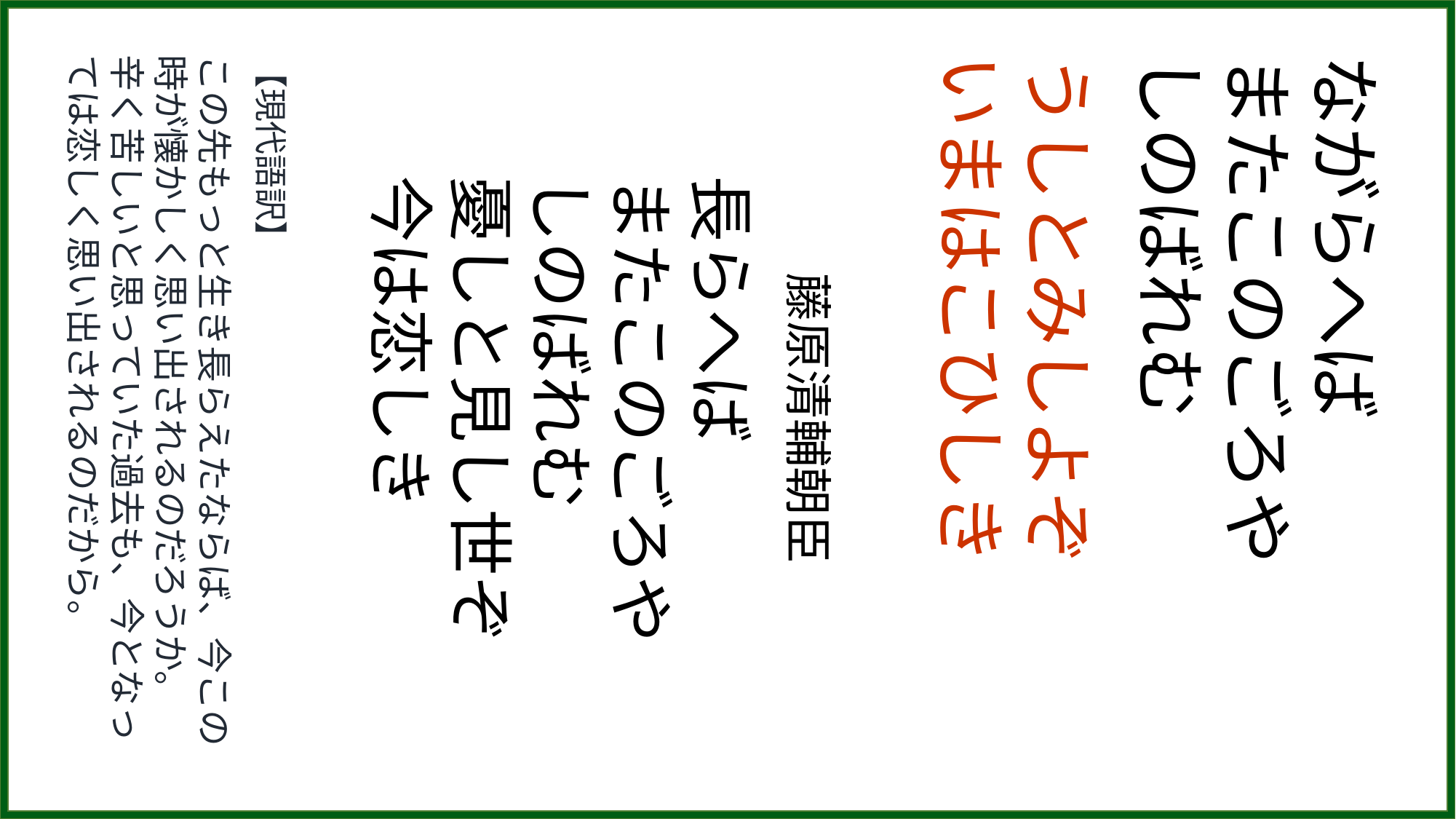

【現代語訳】

この先もっと生き長らえたならば、今この時が懐かしく思い出されるのだろうか。
辛く苦しいと思っていた過去も、今となっては恋しく思い出されるのだから。
　　藤原清輔朝臣

長らへば
またこのごろや
しのばれむ
憂しと見し世ぞ
今は恋しき
うしとみしよぞ
いまはこひしき
ながらへば
またこのごろや
しのばれむ